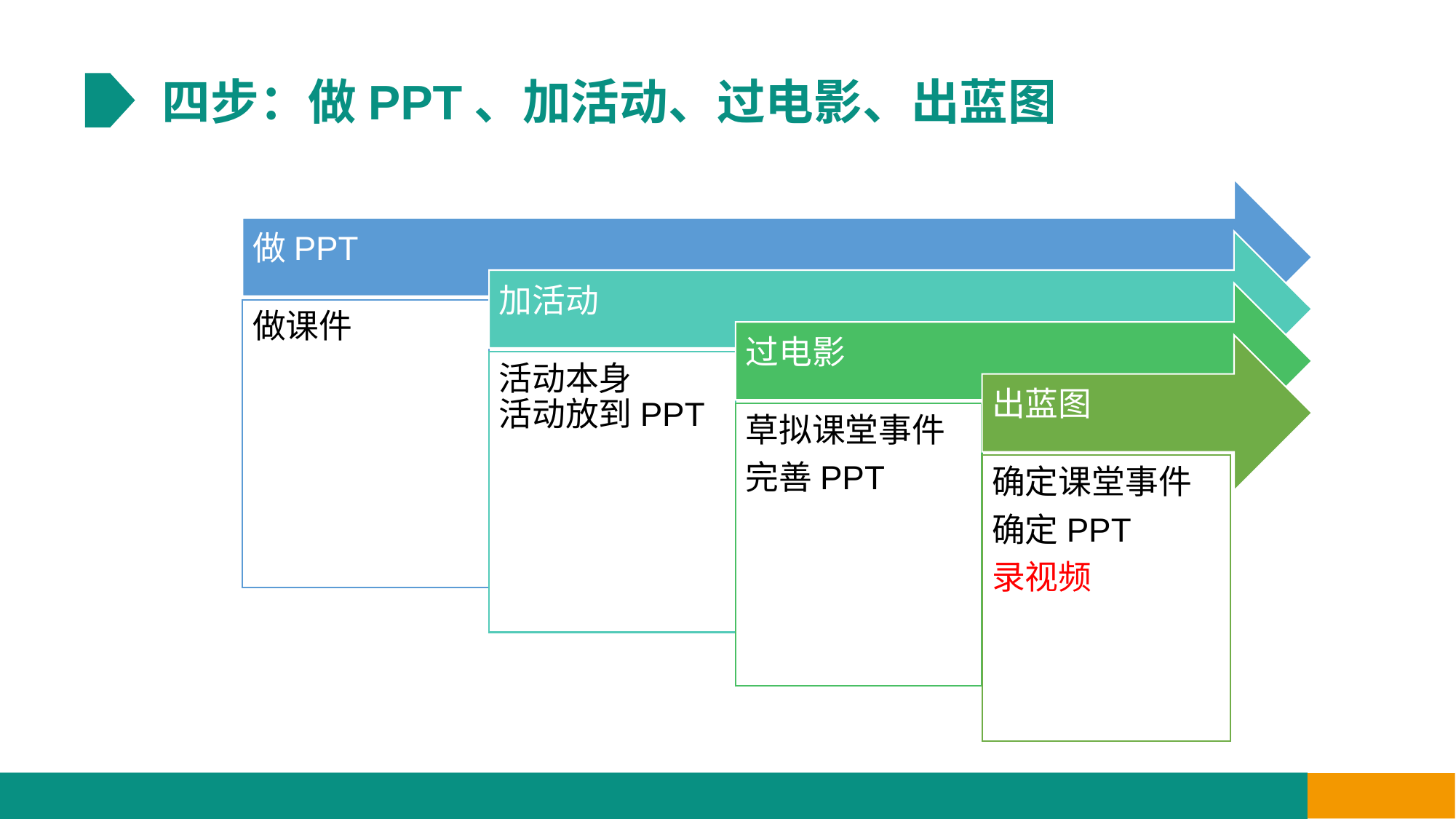

四步：做PPT、加活动、过电影、出蓝图
做PPT
做课件
加活动
活动本身
活动放到PPT
过电影
草拟课堂事件
完善PPT
出蓝图
确定课堂事件
确定PPT
录视频